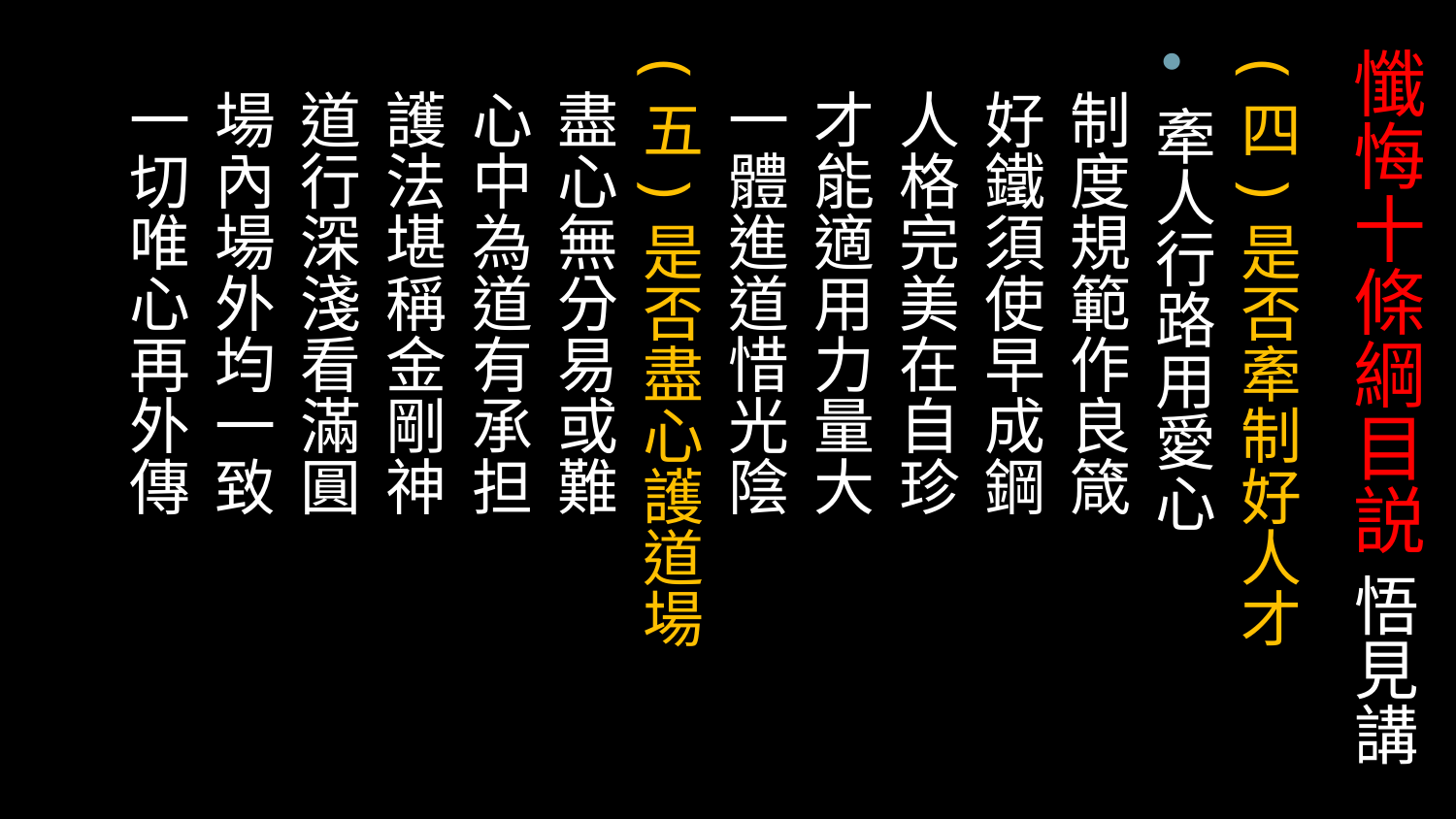

# 懺悔十條綱目説 悟見講
(四)是否牽制好人才
牽人行路用愛心
  制度規範作良箴
  好鐵須使早成鋼
  人格完美在自珍
  才能適用力量大
  一體進道惜光陰
(五)是否盡心護道場
  盡心無分易或難
  心中為道有承担
  護法堪稱金剛神
  道行深淺看滿圓
  場內場外均一致
  一切唯心再外傳